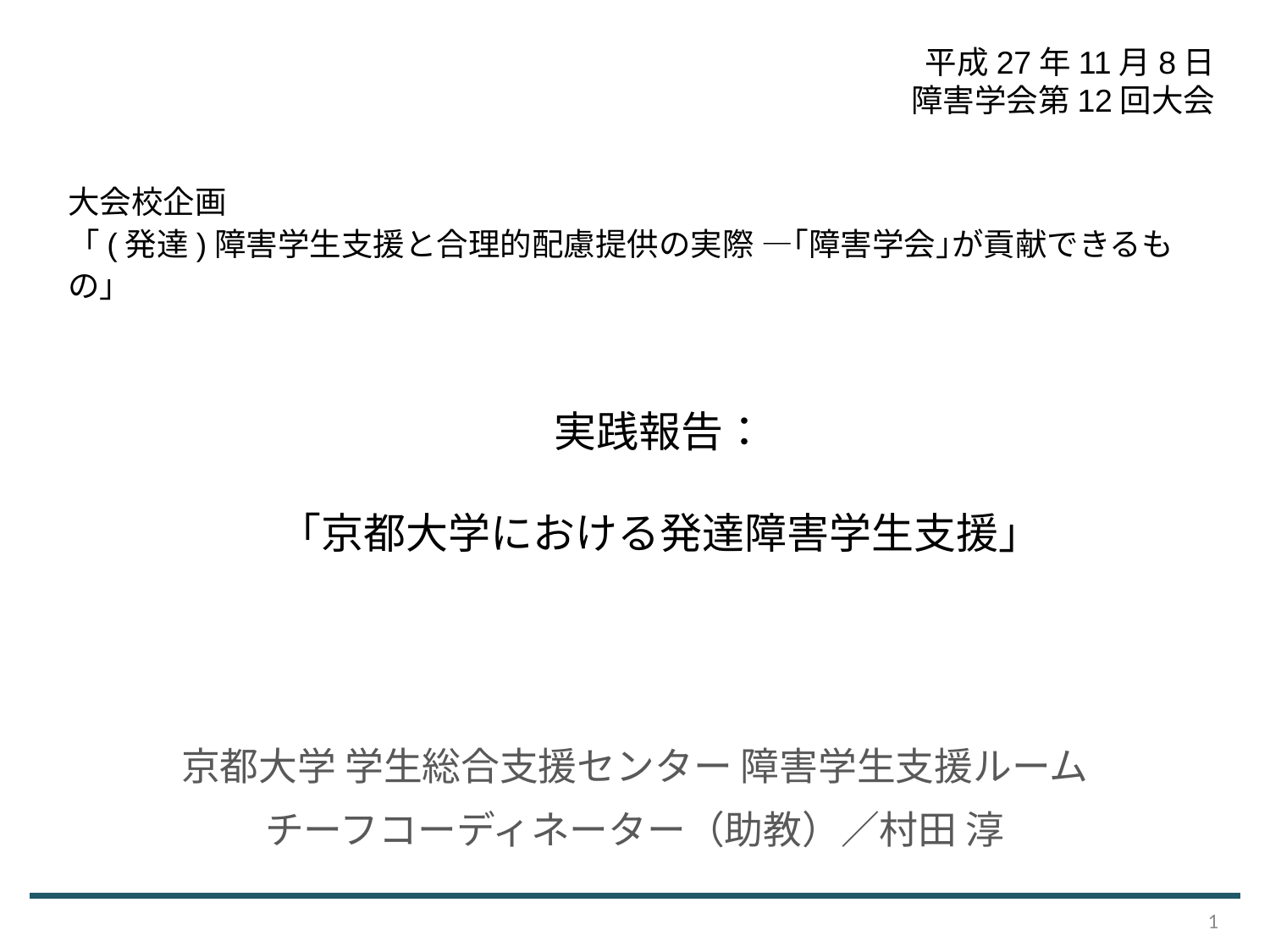

平成27年11月8日
障害学会第12回大会
# 大会校企画 「(発達)障害学生支援と合理的配慮提供の実際 —｢障害学会｣が貢献できるもの」
実践報告：

「京都大学における発達障害学生支援」
京都大学 学生総合支援センター 障害学生支援ルーム
チーフコーディネーター（助教）／村田 淳
1